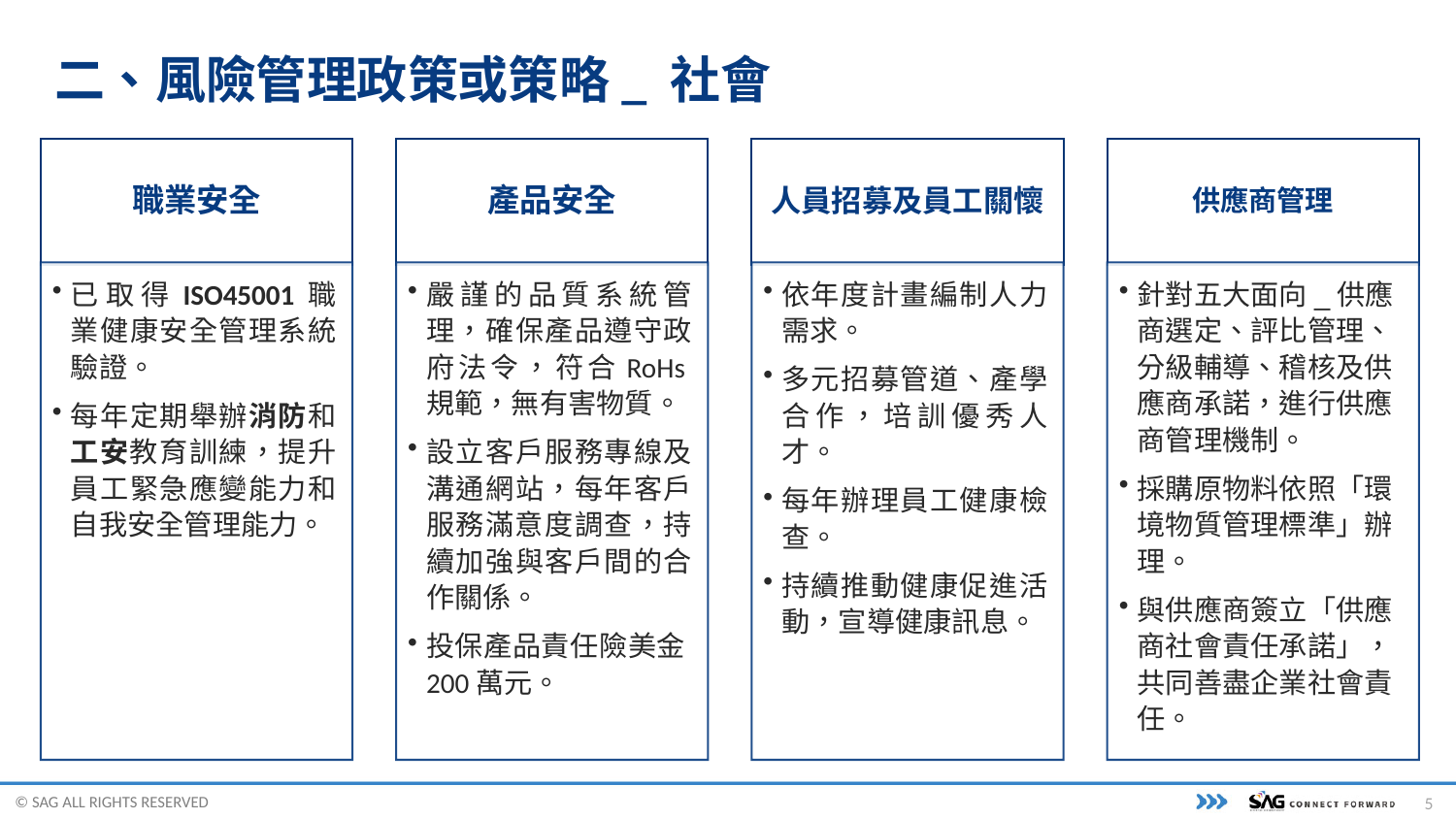

# 二、風險管理政策或策略_ 社會
職業安全
已取得ISO45001職業健康安全管理系統驗證。
每年定期舉辦消防和工安教育訓練，提升員工緊急應變能力和自我安全管理能力。
產品安全
嚴謹的品質系統管理，確保產品遵守政府法令，符合RoHs規範，無有害物質。
設立客戶服務專線及溝通網站，每年客戶服務滿意度調查，持續加強與客戶間的合作關係。
投保產品責任險美金200萬元。
人員招募及員工關懷
依年度計畫編制人力需求。
多元招募管道、產學合作，培訓優秀人才。
每年辦理員工健康檢查。
持續推動健康促進活動，宣導健康訊息。
供應商管理
針對五大面向_供應商選定、評比管理、分級輔導、稽核及供應商承諾，進行供應商管理機制。
採購原物料依照「環境物質管理標準」辦理。
與供應商簽立「供應商社會責任承諾」，共同善盡企業社會責任。